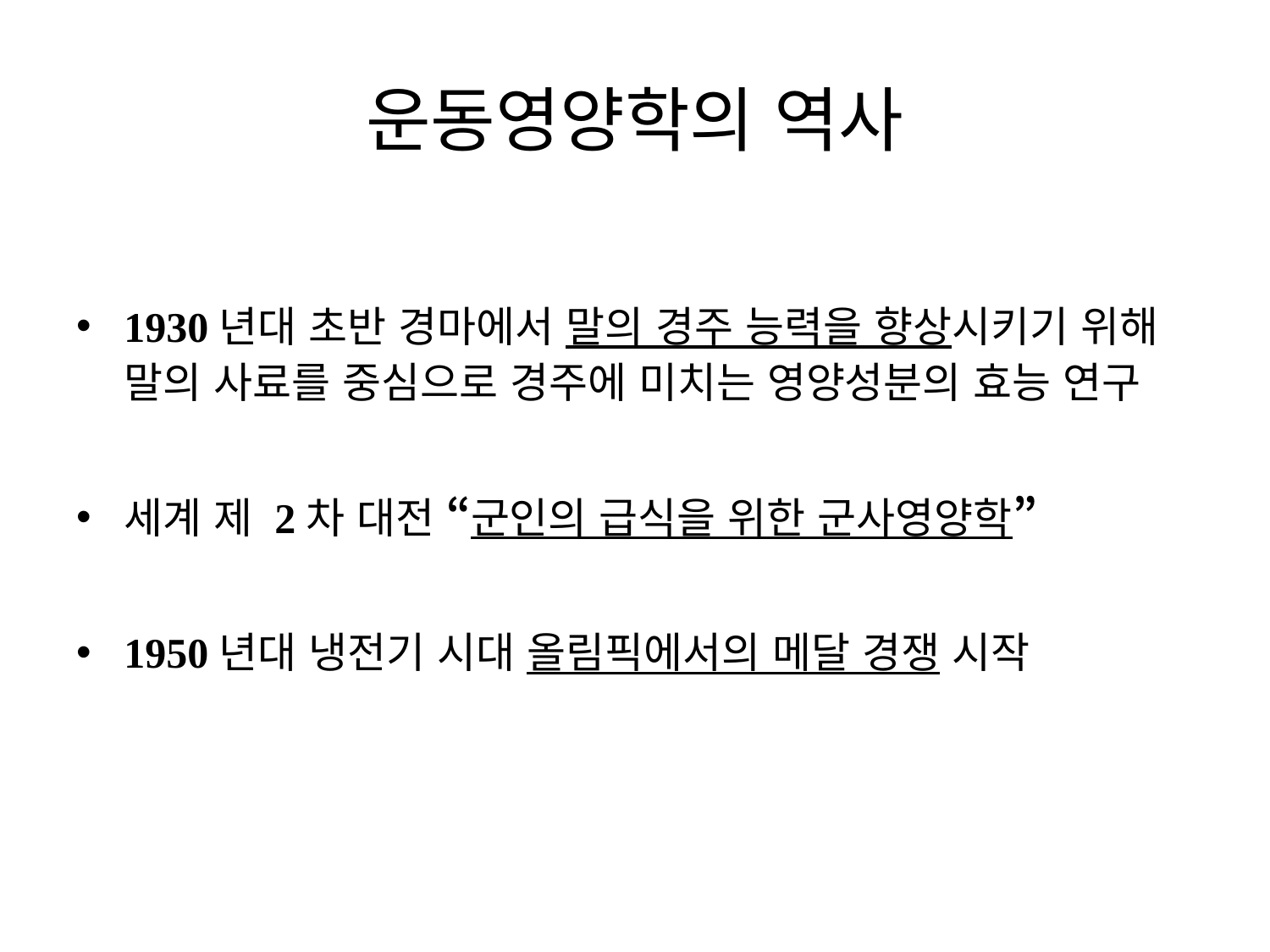

# 운동영양학의 역사
1930년대 초반 경마에서 말의 경주 능력을 향상시키기 위해 말의 사료를 중심으로 경주에 미치는 영양성분의 효능 연구

세계 제 2차 대전 “군인의 급식을 위한 군사영양학”

1950년대 냉전기 시대 올림픽에서의 메달 경쟁 시작